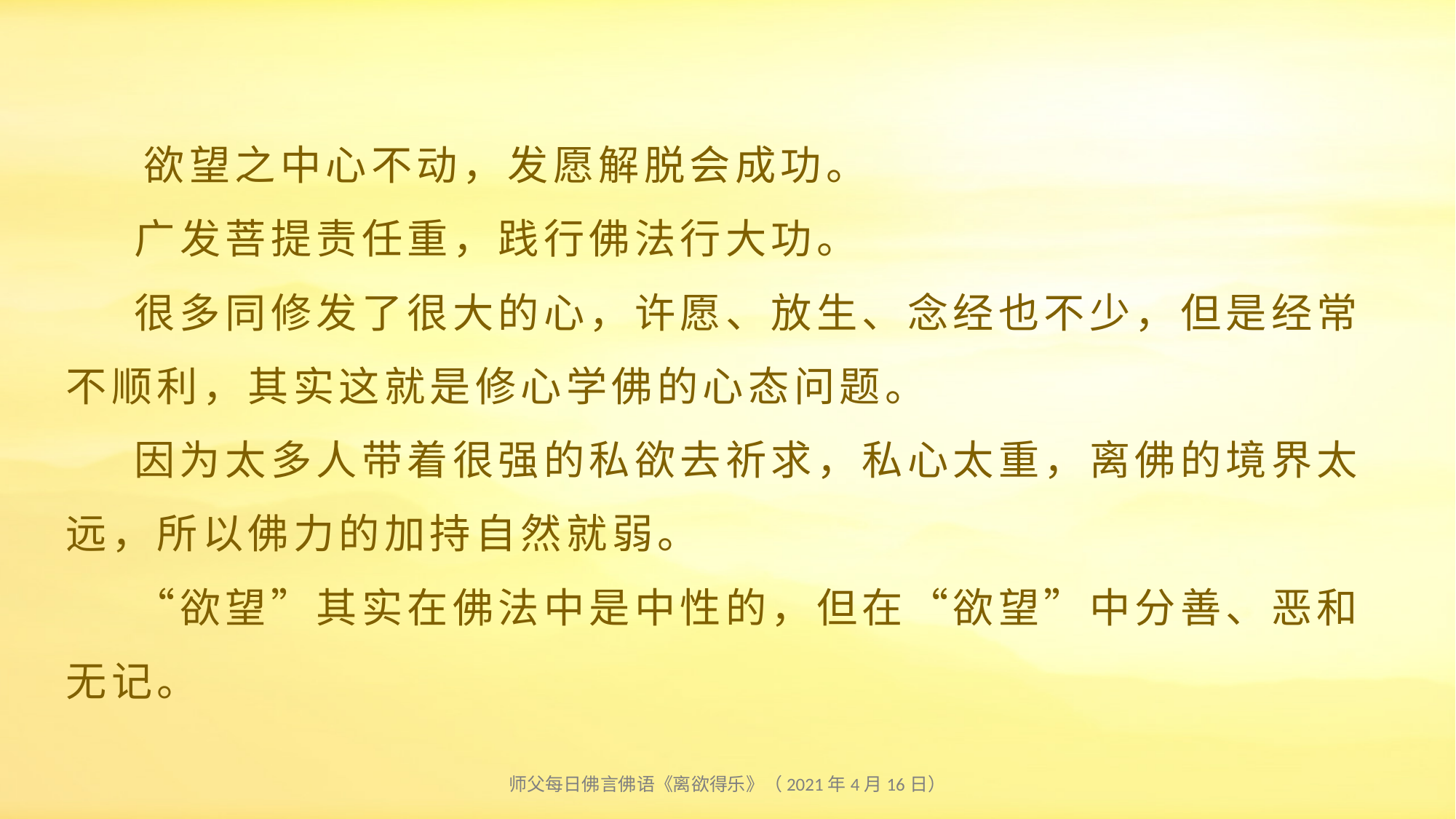

# 欲望之中心不动，发愿解脱会成功。 广发菩提责任重，践行佛法行大功。 很多同修发了很大的心，许愿、放生、念经也不少，但是经常不顺利，其实这就是修心学佛的心态问题。 因为太多人带着很强的私欲去祈求，私心太重，离佛的境界太远，所以佛力的加持自然就弱。 “欲望”其实在佛法中是中性的，但在“欲望”中分善、恶和无记。
师父每日佛言佛语《离欲得乐》（2021年4月16日）